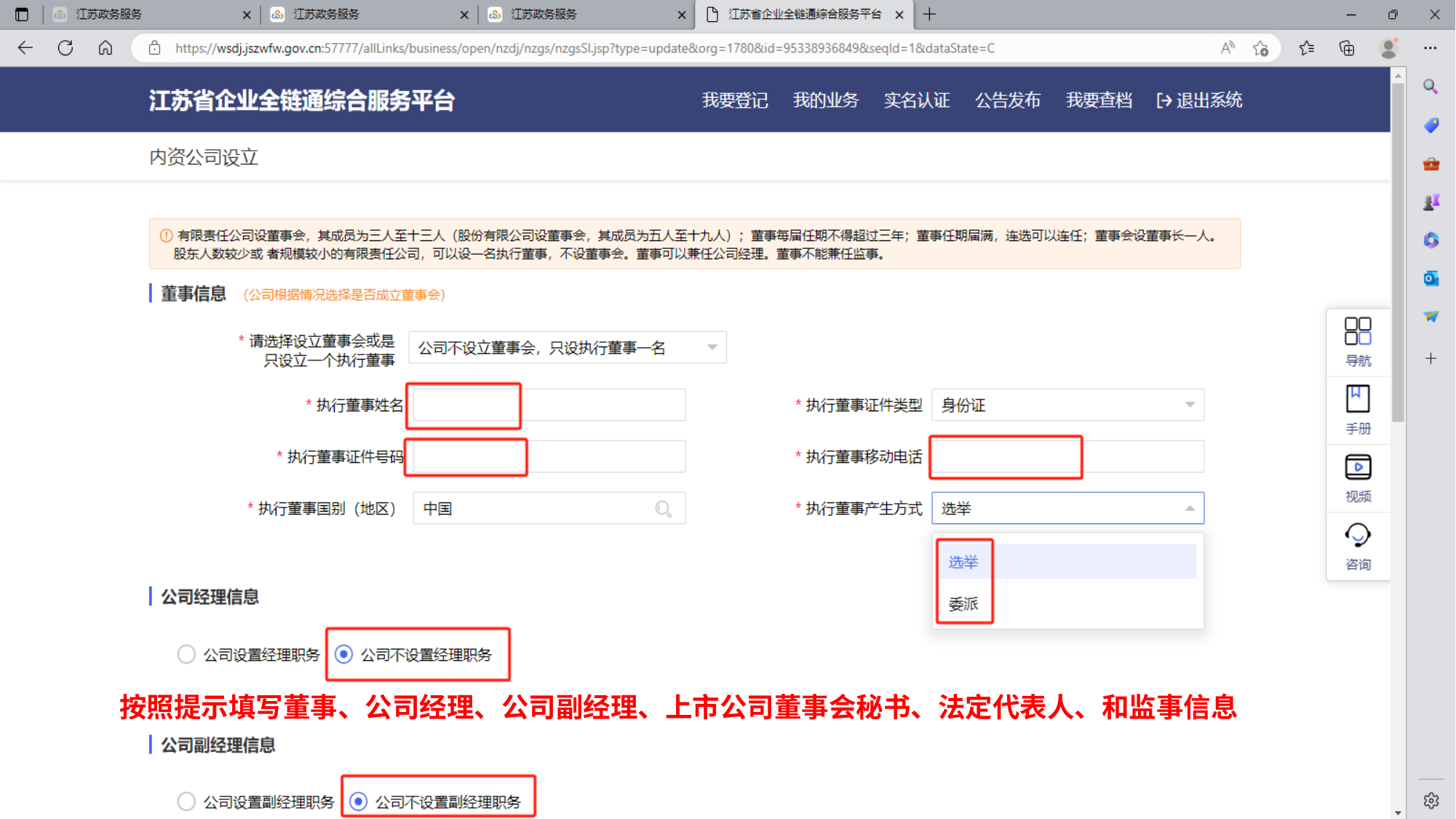

按照提示填写董事、公司经理、公司副经理、上市公司董事会秘书、法定代表人、和监事信息
23